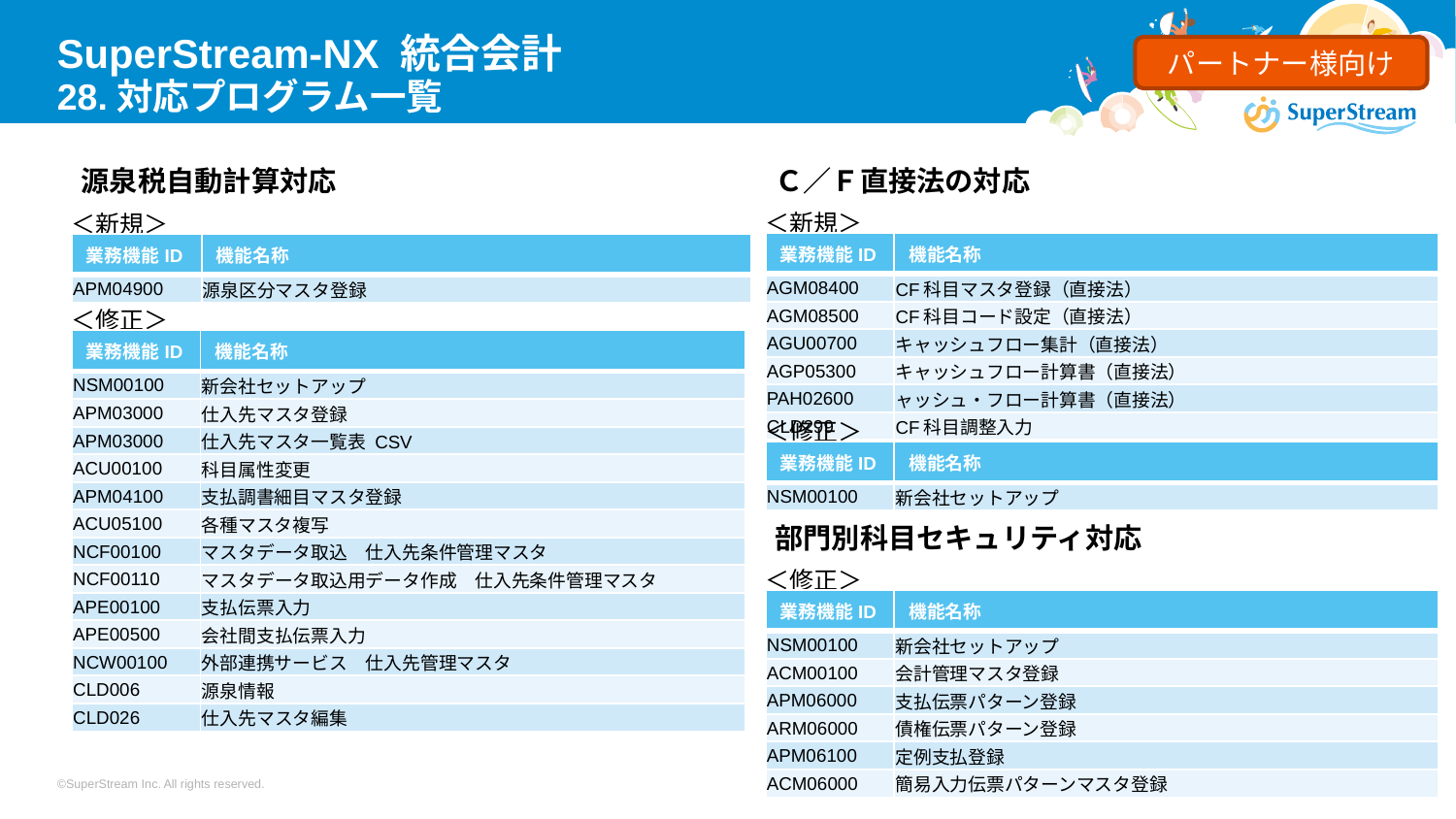

# SuperStream-NX 統合会計 28.対応プログラム一覧
パートナー様向け
源泉税自動計算対応
Ｃ／Ｆ直接法の対応

＜新規＞
＜新規＞
| 業務機能ID | 機能名称 |
| --- | --- |
| AGM08400 | CF科目マスタ登録（直接法） |
| AGM08500 | CF科目コード設定（直接法） |
| AGU00700 | キャッシュフロー集計（直接法） |
| AGP05300 | キャッシュフロー計算書（直接法） |
| PAH02600 | ャッシュ・フロー計算書（直接法） |
| CLD299 | CF科目調整入力 |
| 業務機能ID | 機能名称 |
| --- | --- |
| APM04900 | 源泉区分マスタ登録 |
＜修正＞
| 業務機能ID | 機能名称 |
| --- | --- |
| NSM00100 | 新会社セットアップ |
| APM03000 | 仕入先マスタ登録 |
| APM03000 | 仕入先マスタ一覧表 CSV |
| ACU00100 | 科目属性変更 |
| APM04100 | 支払調書細目マスタ登録 |
| ACU05100 | 各種マスタ複写 |
| NCF00100 | マスタデータ取込　仕入先条件管理マスタ |
| NCF00110 | マスタデータ取込用データ作成　仕入先条件管理マスタ |
| APE00100 | 支払伝票入力 |
| APE00500 | 会社間支払伝票入力 |
| NCW00100 | 外部連携サービス　仕入先管理マスタ |
| CLD006 | 源泉情報 |
| CLD026 | 仕入先マスタ編集 |
＜修正＞
| 業務機能ID | 機能名称 |
| --- | --- |
| NSM00100 | 新会社セットアップ |
部門別科目セキュリティ対応
＜修正＞
| 業務機能ID | 機能名称 |
| --- | --- |
| NSM00100 | 新会社セットアップ |
| ACM00100 | 会計管理マスタ登録 |
| APM06000 | 支払伝票パターン登録 |
| ARM06000 | 債権伝票パターン登録 |
| APM06100 | 定例支払登録 |
| ACM06000 | 簡易入力伝票パターンマスタ登録 |
©SuperStream Inc. All rights reserved.
135